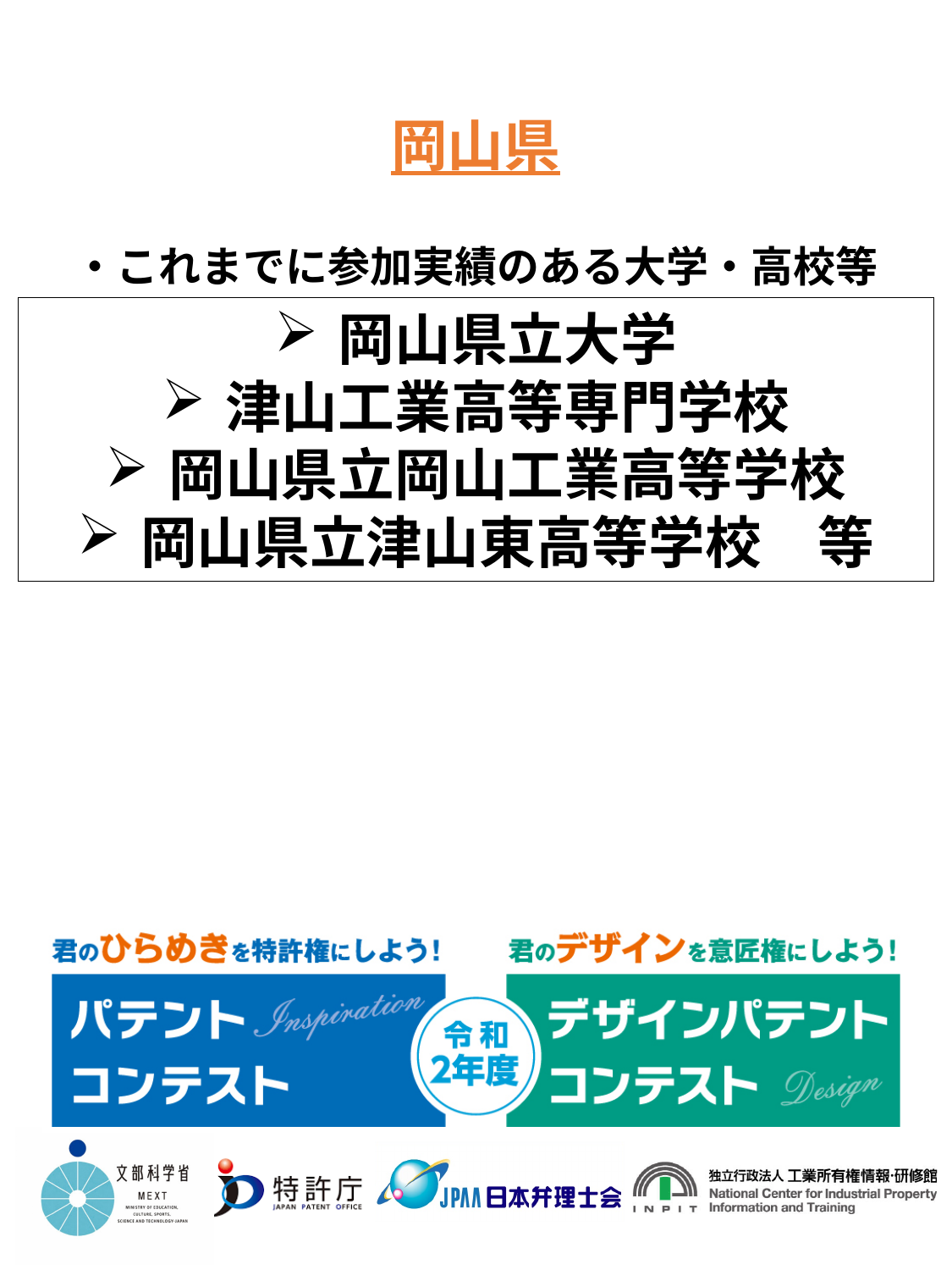

岡山県
・これまでに参加実績のある大学・高校等
岡山県立大学
津山工業高等専門学校
岡山県立岡山工業高等学校
岡山県立津山東高等学校　等